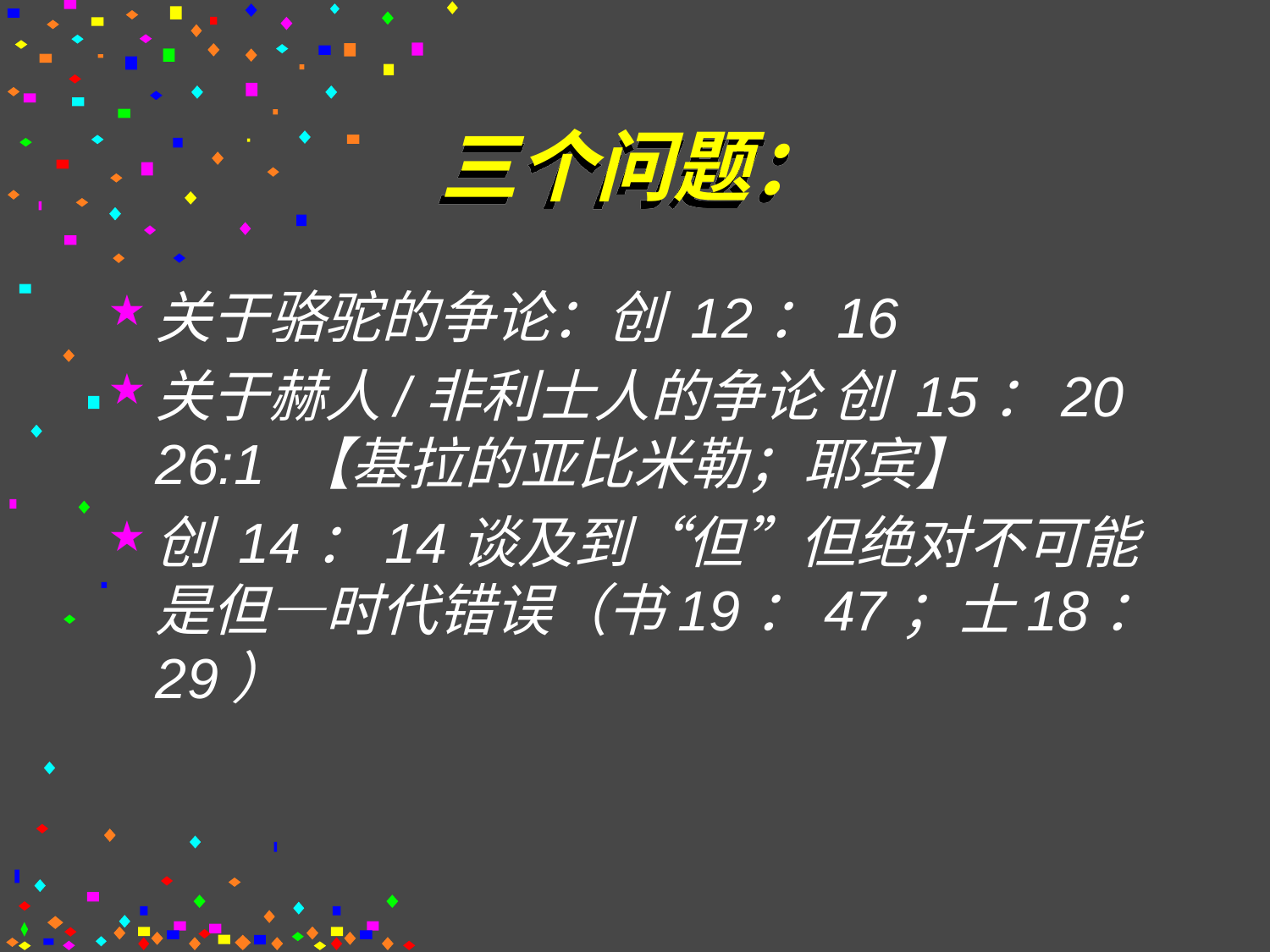

# 三个问题：
关于骆驼的争论：创 12：16
关于赫人/非利士人的争论 创 15：20
26:1 【基拉的亚比米勒；耶宾】
创 14：14谈及到“但”但绝对不可能是但—时代错误（书19：47；士18：29）